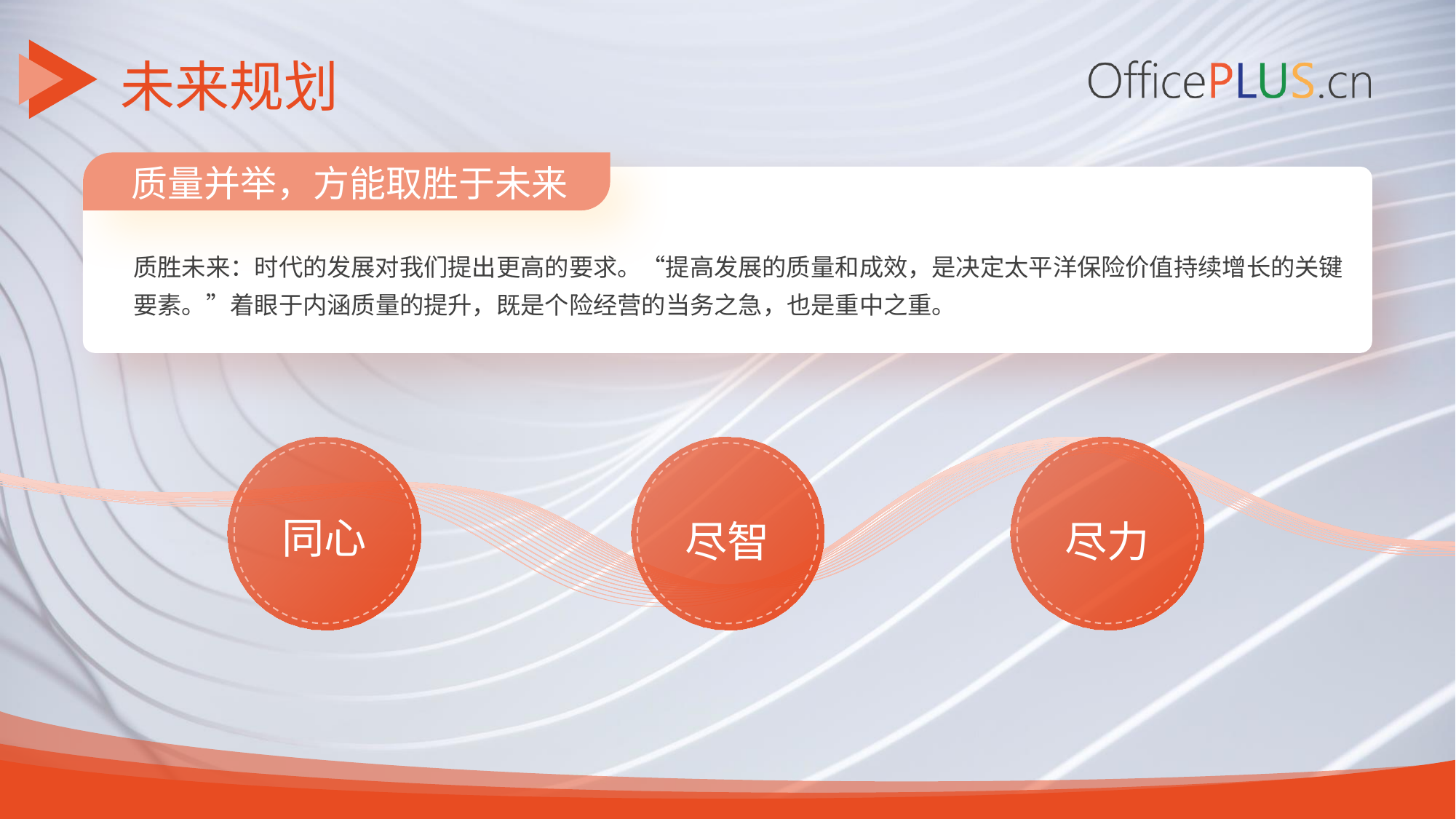

未来规划

质量并举，方能取胜于未来

质胜未来：时代的发展对我们提出更高的要求。“提高发展的质量和成效，是决定太平洋保险价值持续增长的关键要素。”着眼于内涵质量的提升，既是个险经营的当务之急，也是重中之重。

同心

尽智

尽力